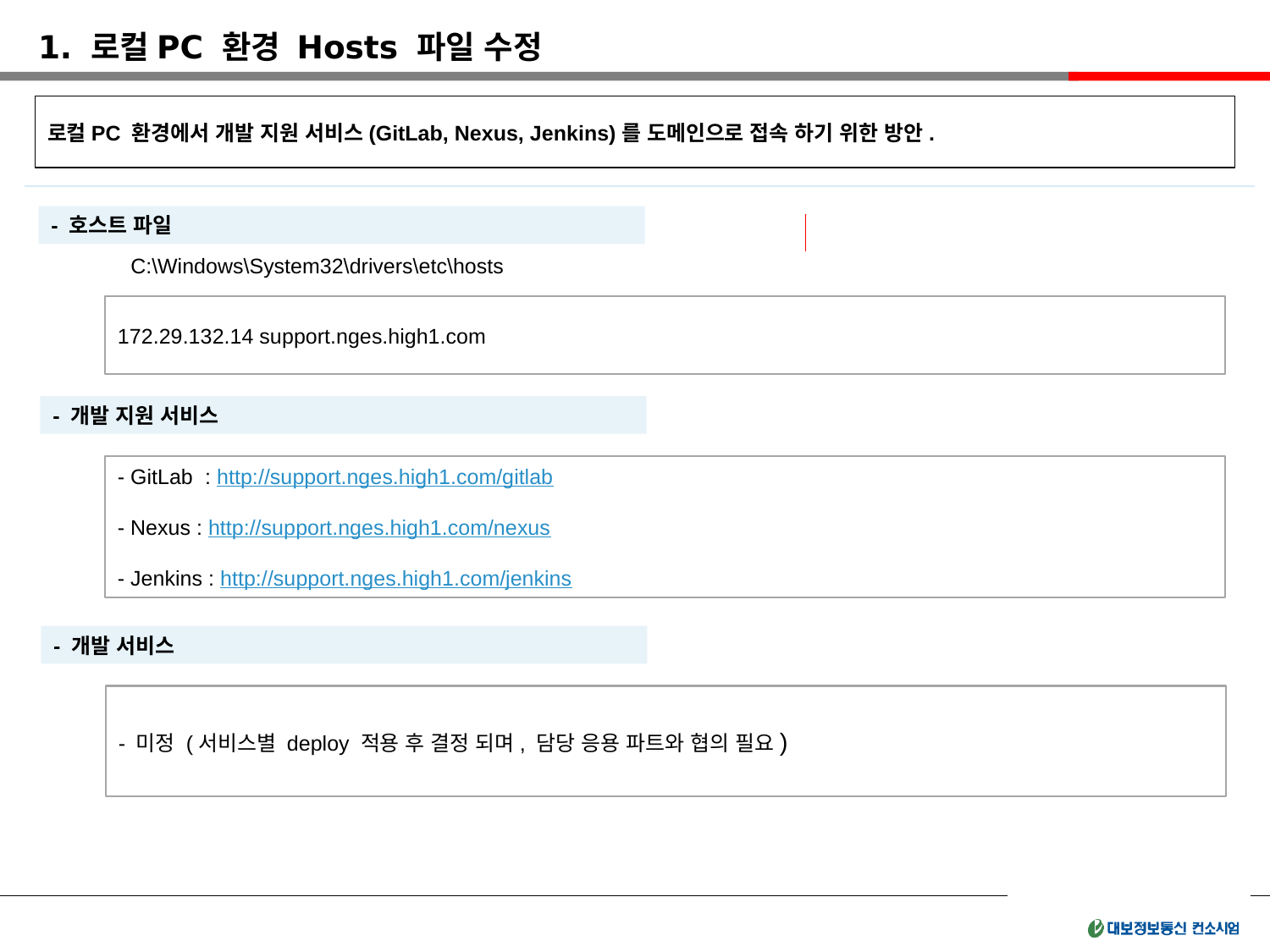

1. 로컬PC 환경 Hosts 파일 수정

로컬PC 환경에서 개발 지원 서비스(GitLab, Nexus, Jenkins)를 도메인으로 접속 하기 위한 방안.

- 호스트 파일
C:\Windows\System32\drivers\etc\hosts

172.29.132.14 support.nges.high1.com
- 개발 지원 서비스
- GitLab  : http://support.nges.high1.com/gitlab

- Nexus : http://support.nges.high1.com/nexus

- Jenkins : http://support.nges.high1.com/jenkins
- 개발 서비스
- 미정 (서비스별 deploy 적용 후 결정 되며, 담당 응용 파트와 협의 필요)